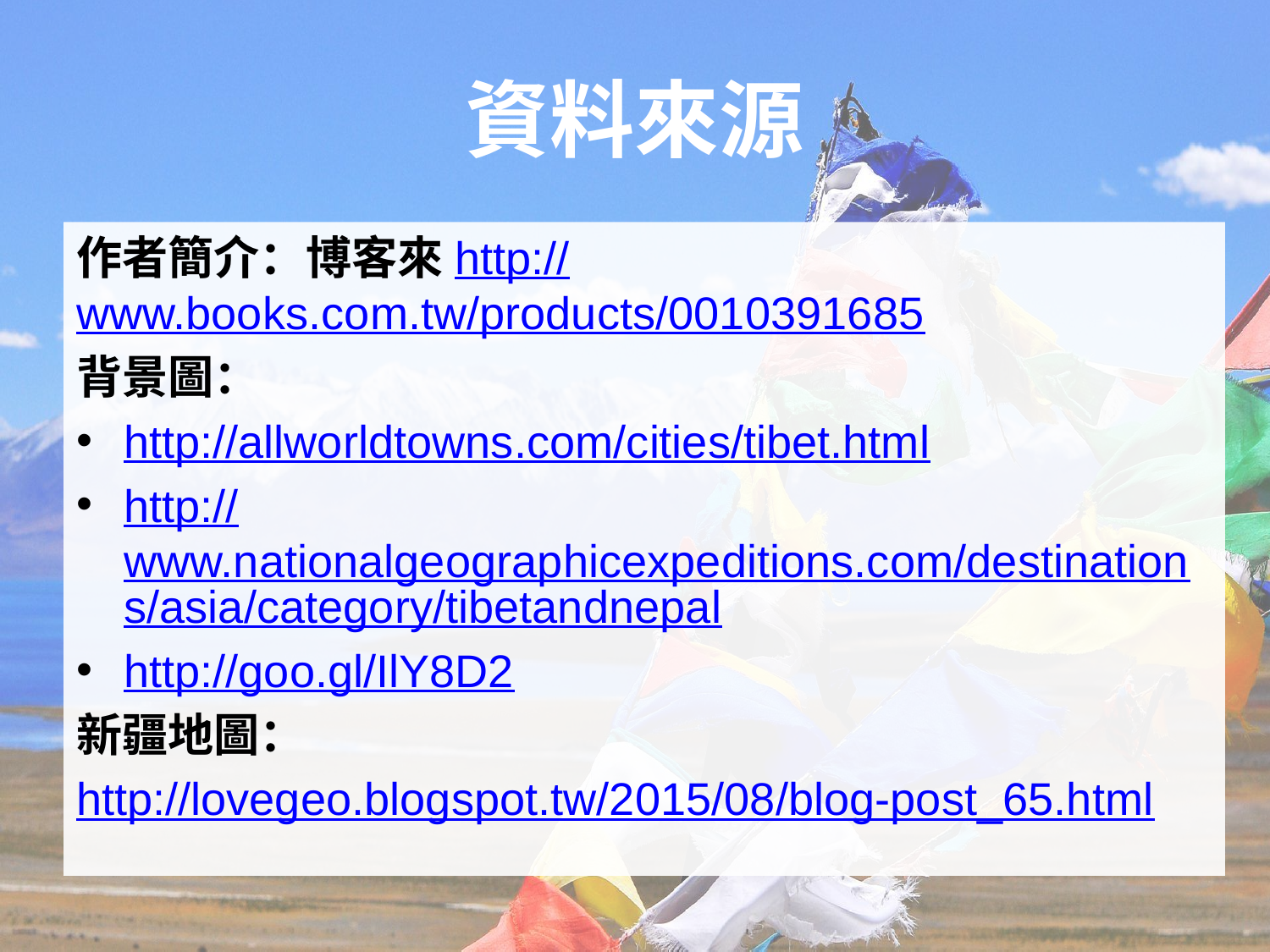

# 資料來源
作者簡介：博客來http://www.books.com.tw/products/0010391685
背景圖：
http://allworldtowns.com/cities/tibet.html
http://www.nationalgeographicexpeditions.com/destinations/asia/category/tibetandnepal
http://goo.gl/IlY8D2
新疆地圖：
http://lovegeo.blogspot.tw/2015/08/blog-post_65.html